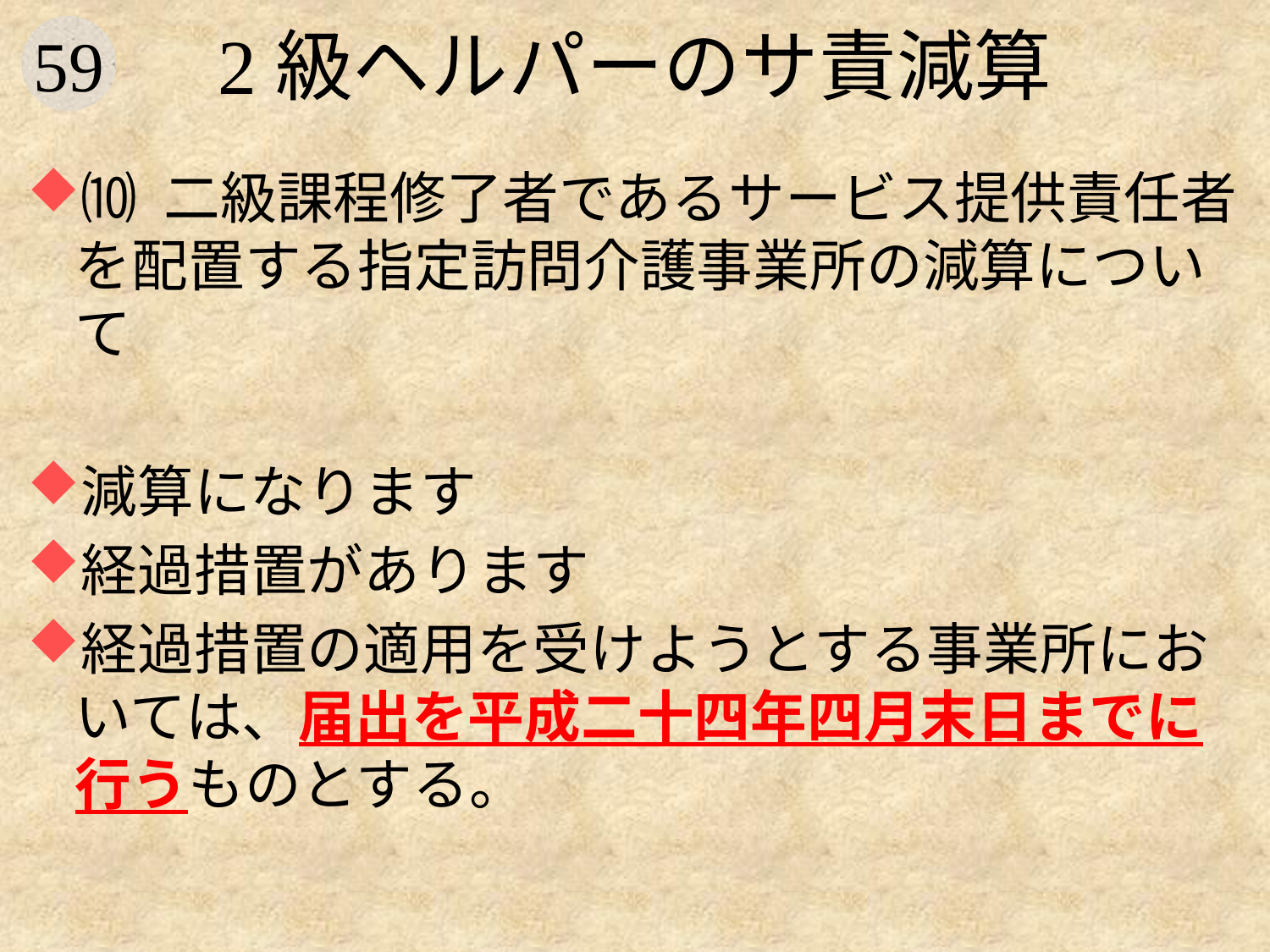

# 2級ヘルパーのサ責減算
⑽ 二級課程修了者であるサービス提供責任者を配置する指定訪問介護事業所の減算について

減算になります
経過措置があります
経過措置の適用を受けようとする事業所においては、届出を平成二十四年四月末日までに行うものとする。